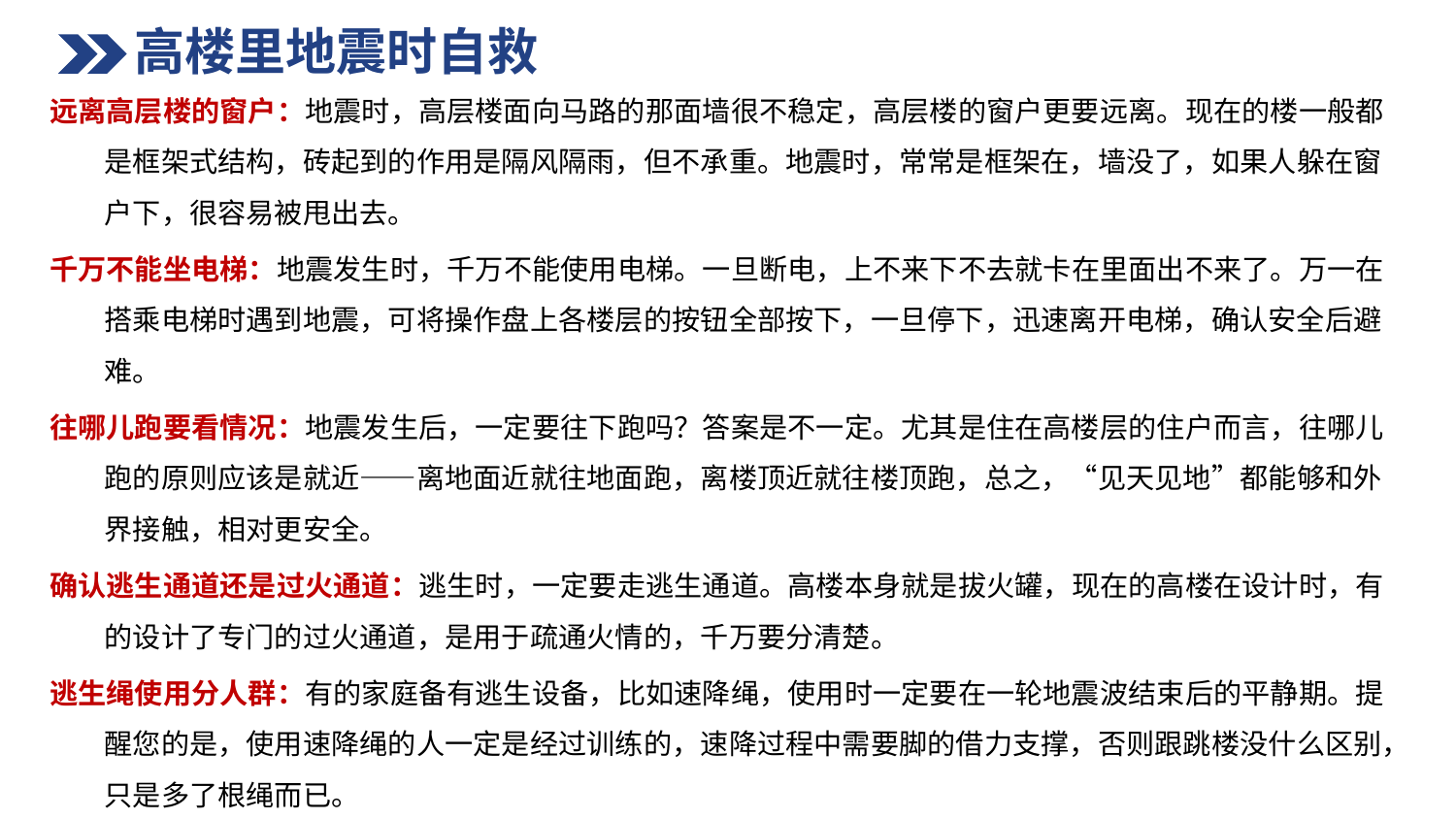

高楼里地震时自救

远离高层楼的窗户：地震时，高层楼面向马路的那面墙很不稳定，高层楼的窗户更要远离。现在的楼一般都是框架式结构，砖起到的作用是隔风隔雨，但不承重。地震时，常常是框架在，墙没了，如果人躲在窗户下，很容易被甩出去。
千万不能坐电梯：地震发生时，千万不能使用电梯。一旦断电，上不来下不去就卡在里面出不来了。万一在搭乘电梯时遇到地震，可将操作盘上各楼层的按钮全部按下，一旦停下，迅速离开电梯，确认安全后避难。
往哪儿跑要看情况：地震发生后，一定要往下跑吗？答案是不一定。尤其是住在高楼层的住户而言，往哪儿跑的原则应该是就近——离地面近就往地面跑，离楼顶近就往楼顶跑，总之，“见天见地”都能够和外界接触，相对更安全。
确认逃生通道还是过火通道：逃生时，一定要走逃生通道。高楼本身就是拔火罐，现在的高楼在设计时，有的设计了专门的过火通道，是用于疏通火情的，千万要分清楚。
逃生绳使用分人群：有的家庭备有逃生设备，比如速降绳，使用时一定要在一轮地震波结束后的平静期。提醒您的是，使用速降绳的人一定是经过训练的，速降过程中需要脚的借力支撑，否则跟跳楼没什么区别，只是多了根绳而已。